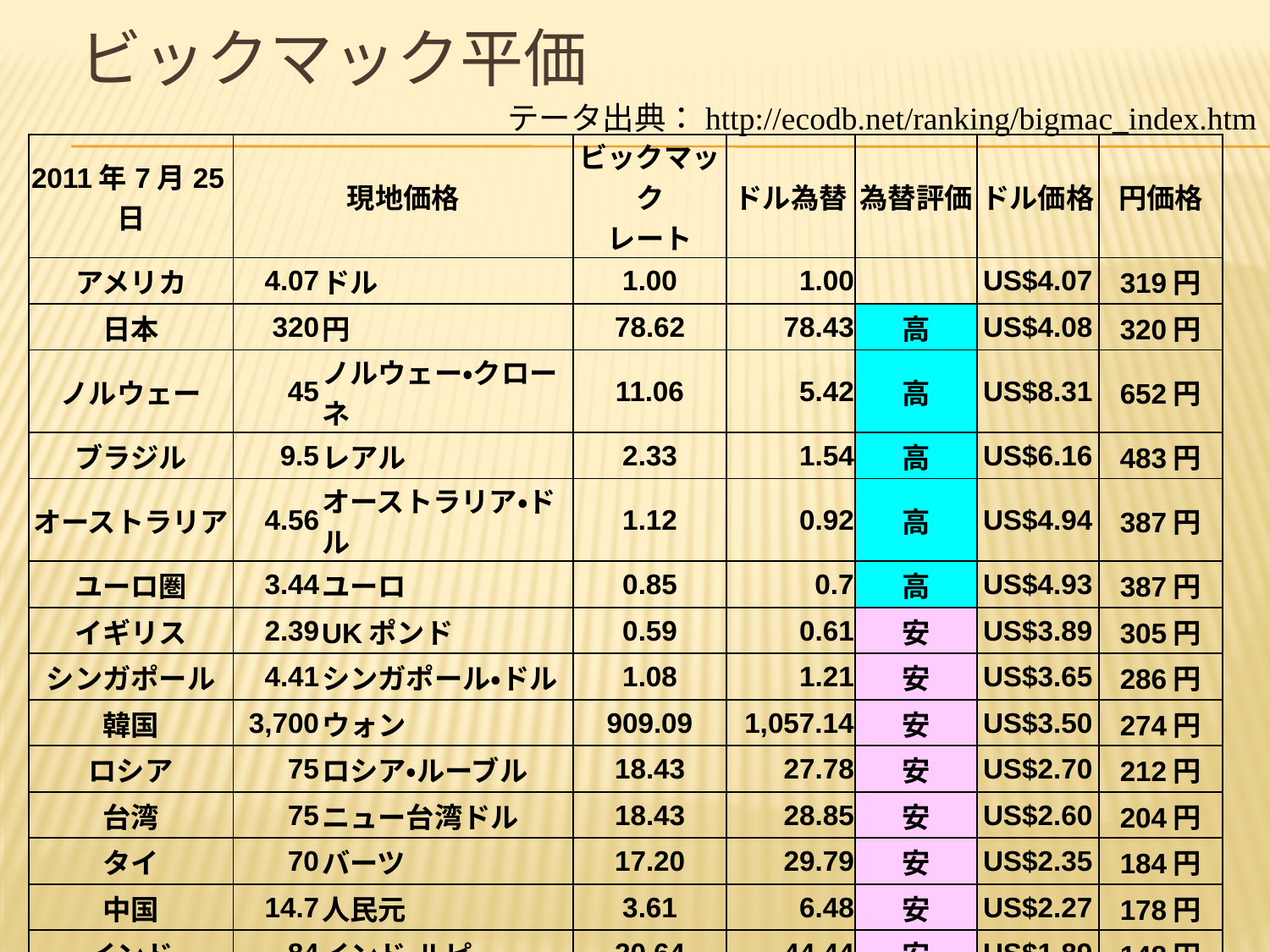

# ビックマック平価
テータ出典：http://ecodb.net/ranking/bigmac_index.htm
| 2011年7月25日 | 現地価格 |  | ビックマック レート | ドル為替 | 為替評価 | ドル価格 | 円価格 |
| --- | --- | --- | --- | --- | --- | --- | --- |
| アメリカ | 4.07 | ドル | 1.00 | 1.00 |  | US$4.07 | 319円 |
| 日本 | 320 | 円 | 78.62 | 78.43 | 高 | US$4.08 | 320円 |
| ノルウェー | 45 | ノルウェー・クローネ | 11.06 | 5.42 | 高 | US$8.31 | 652円 |
| ブラジル | 9.5 | レアル | 2.33 | 1.54 | 高 | US$6.16 | 483円 |
| オーストラリア | 4.56 | オーストラリア・ドル | 1.12 | 0.92 | 高 | US$4.94 | 387円 |
| ユーロ圏 | 3.44 | ユーロ | 0.85 | 0.7 | 高 | US$4.93 | 387円 |
| イギリス | 2.39 | UKポンド | 0.59 | 0.61 | 安 | US$3.89 | 305円 |
| シンガポール | 4.41 | シンガポール・ドル | 1.08 | 1.21 | 安 | US$3.65 | 286円 |
| 韓国 | 3,700 | ウォン | 909.09 | 1,057.14 | 安 | US$3.50 | 274円 |
| ロシア | 75 | ロシア・ルーブル | 18.43 | 27.78 | 安 | US$2.70 | 212円 |
| 台湾 | 75 | ニュー台湾ドル | 18.43 | 28.85 | 安 | US$2.60 | 204円 |
| タイ | 70 | バーツ | 17.20 | 29.79 | 安 | US$2.35 | 184円 |
| 中国 | 14.7 | 人民元 | 3.61 | 6.48 | 安 | US$2.27 | 178円 |
| インド | 84 | インド・ルピー | 20.64 | 44.44 | 安 | US$1.89 | 148円 |